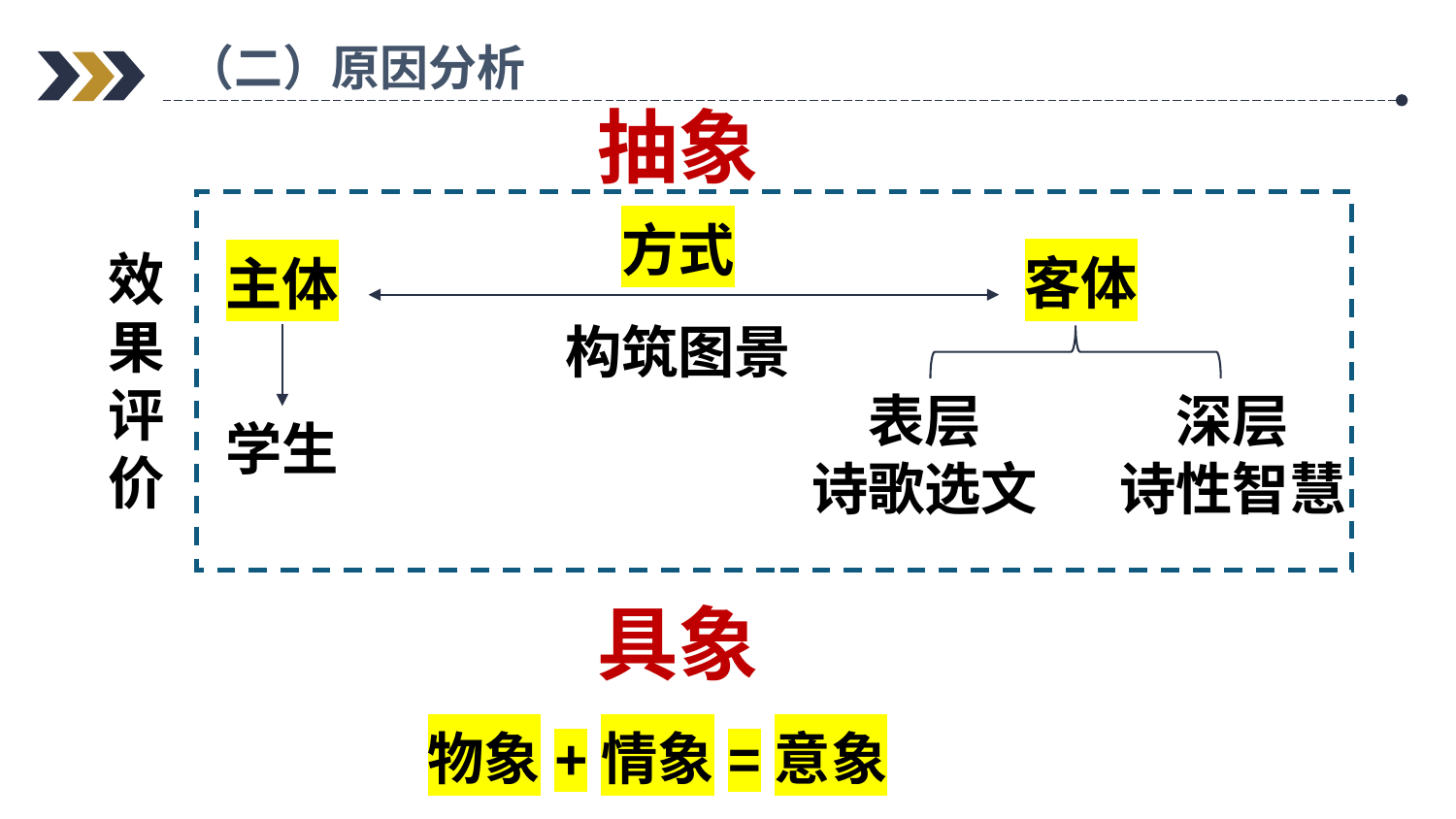

（二）原因分析

抽象
方式
构筑图景

效
果
评
价
客体
主体
深层
诗性智慧
表层
诗歌选文
学生
具象
物象+情象=意象